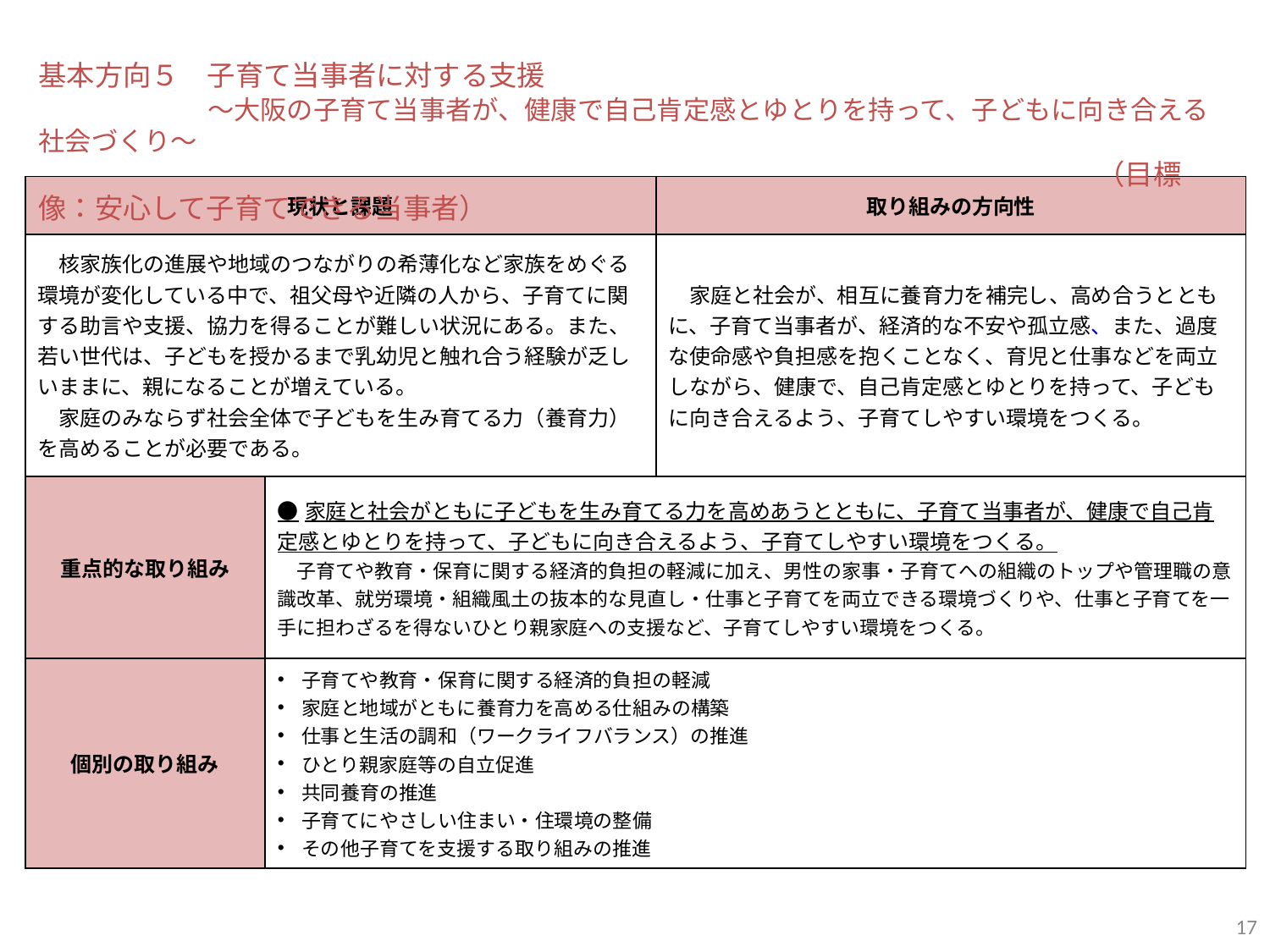

基本方向５　子育て当事者に対する支援
　　　　　　～大阪の子育て当事者が、健康で自己肯定感とゆとりを持って、子どもに向き合える社会づくり～
　　　　　　　　　　　　　　　　　　　　　　　　　　　　　　　　　　　　　　　　（目標像：安心して子育てできる当事者）
| 現状と課題 |  | 取り組みの方向性 |
| --- | --- | --- |
| 核家族化の進展や地域のつながりの希薄化など家族をめぐる環境が変化している中で、祖父母や近隣の人から、子育てに関する助言や支援、協力を得ることが難しい状況にある。また、若い世代は、子どもを授かるまで乳幼児と触れ合う経験が乏しいままに、親になることが増えている。 　家庭のみならず社会全体で子どもを生み育てる力（養育力）を高めることが必要である。 |  | 家庭と社会が、相互に養育力を補完し、高め合うとともに、子育て当事者が、経済的な不安や孤立感、また、過度な使命感や負担感を抱くことなく、育児と仕事などを両立しながら、健康で、自己肯定感とゆとりを持って、子どもに向き合えるよう、子育てしやすい環境をつくる。 |
| 重点的な取り組み | ●家庭と社会がともに子どもを生み育てる力を高めあうとともに、子育て当事者が、健康で自己肯定感とゆとりを持って、子どもに向き合えるよう、子育てしやすい環境をつくる。 　子育てや教育・保育に関する経済的負担の軽減に加え、男性の家事・子育てへの組織のトップや管理職の意識改革、就労環境・組織風土の抜本的な見直し・仕事と子育てを両立できる環境づくりや、仕事と子育てを一手に担わざるを得ないひとり親家庭への支援など、子育てしやすい環境をつくる。 |  |
| 個別の取り組み | 子育てや教育・保育に関する経済的負担の軽減 家庭と地域がともに養育力を高める仕組みの構築 仕事と生活の調和（ワークライフバランス）の推進　 ひとり親家庭等の自立促進 共同養育の推進 子育てにやさしい住まい・住環境の整備 その他子育てを支援する取り組みの推進 |  |
17